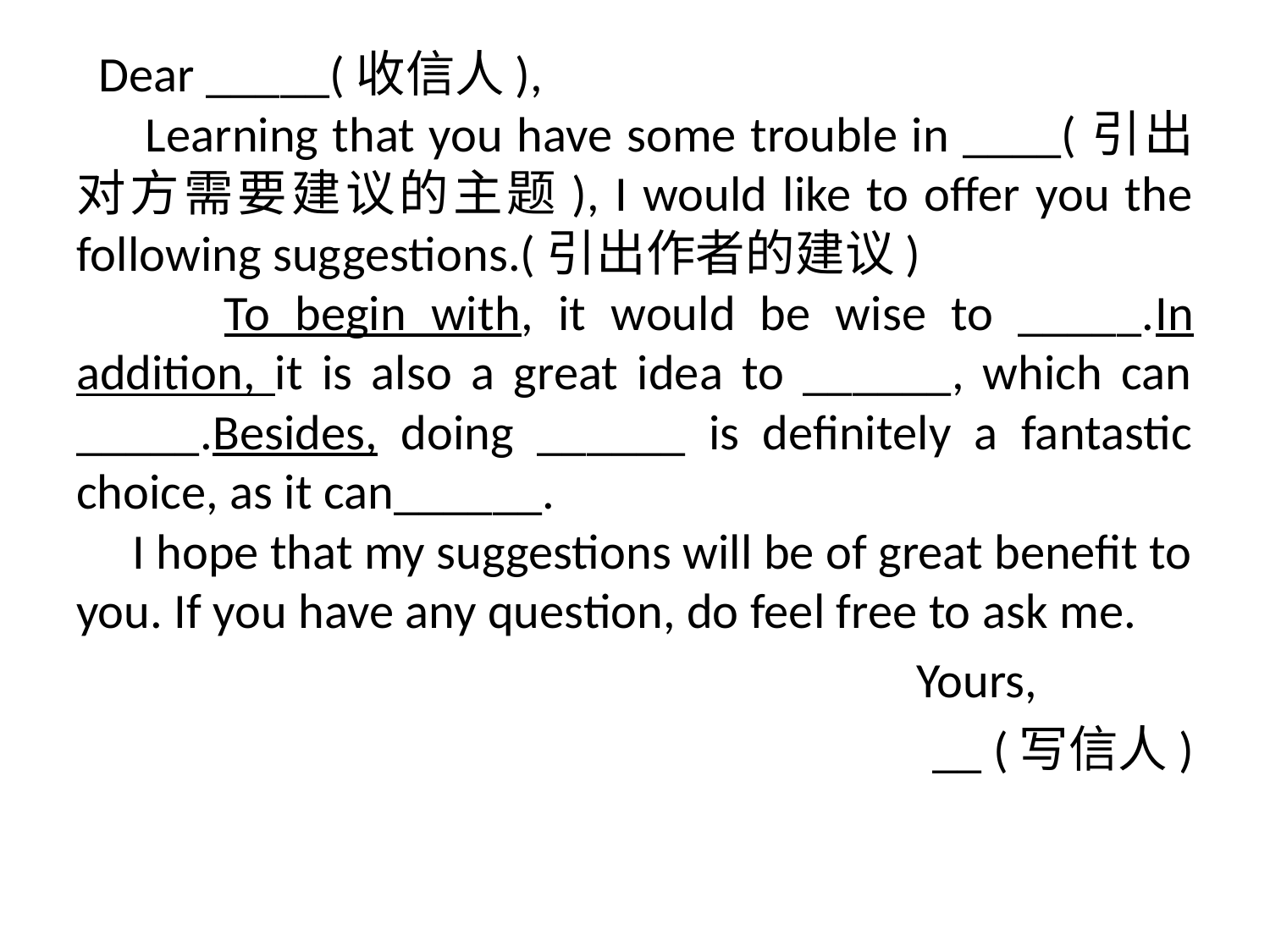

Dear _____(收信人),
     Learning that you have some trouble in ____(引出对方需要建议的主题), I would like to offer you the following suggestions.(引出作者的建议)
      To begin with, it would be wise to _____.In addition, it is also a great idea to ______, which can _____.Besides, doing ______ is definitely a fantastic choice, as it can______.
     I hope that my suggestions will be of great benefit to you. If you have any question, do feel free to ask me.
                                                             Yours,
  __ (写信人)